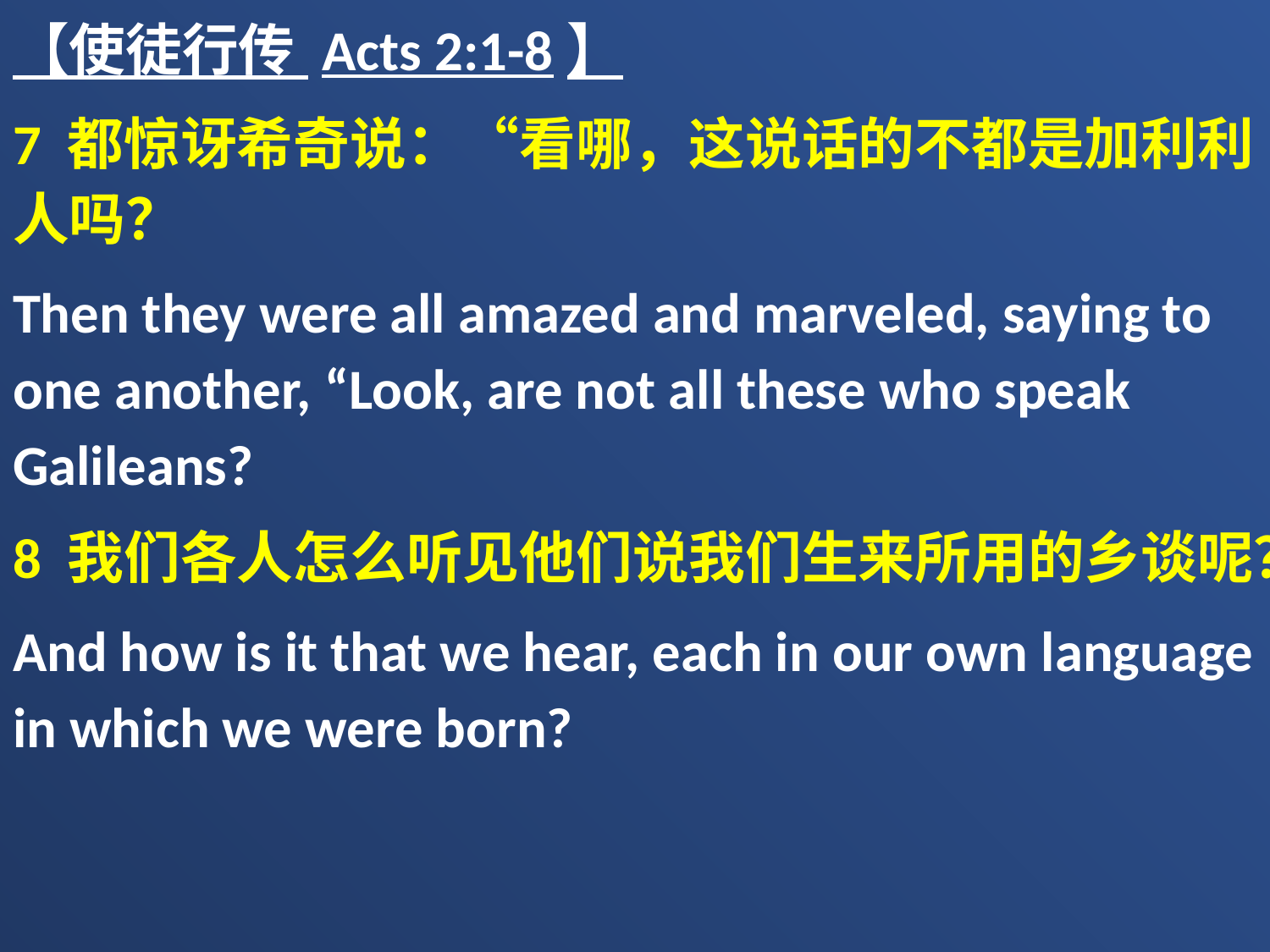

【使徒行传 Acts 2:1-8】
7 都惊讶希奇说：“看哪，这说话的不都是加利利人吗？
Then they were all amazed and marveled, saying to one another, “Look, are not all these who speak Galileans?
8 我们各人怎么听见他们说我们生来所用的乡谈呢？
And how is it that we hear, each in our own language in which we were born?